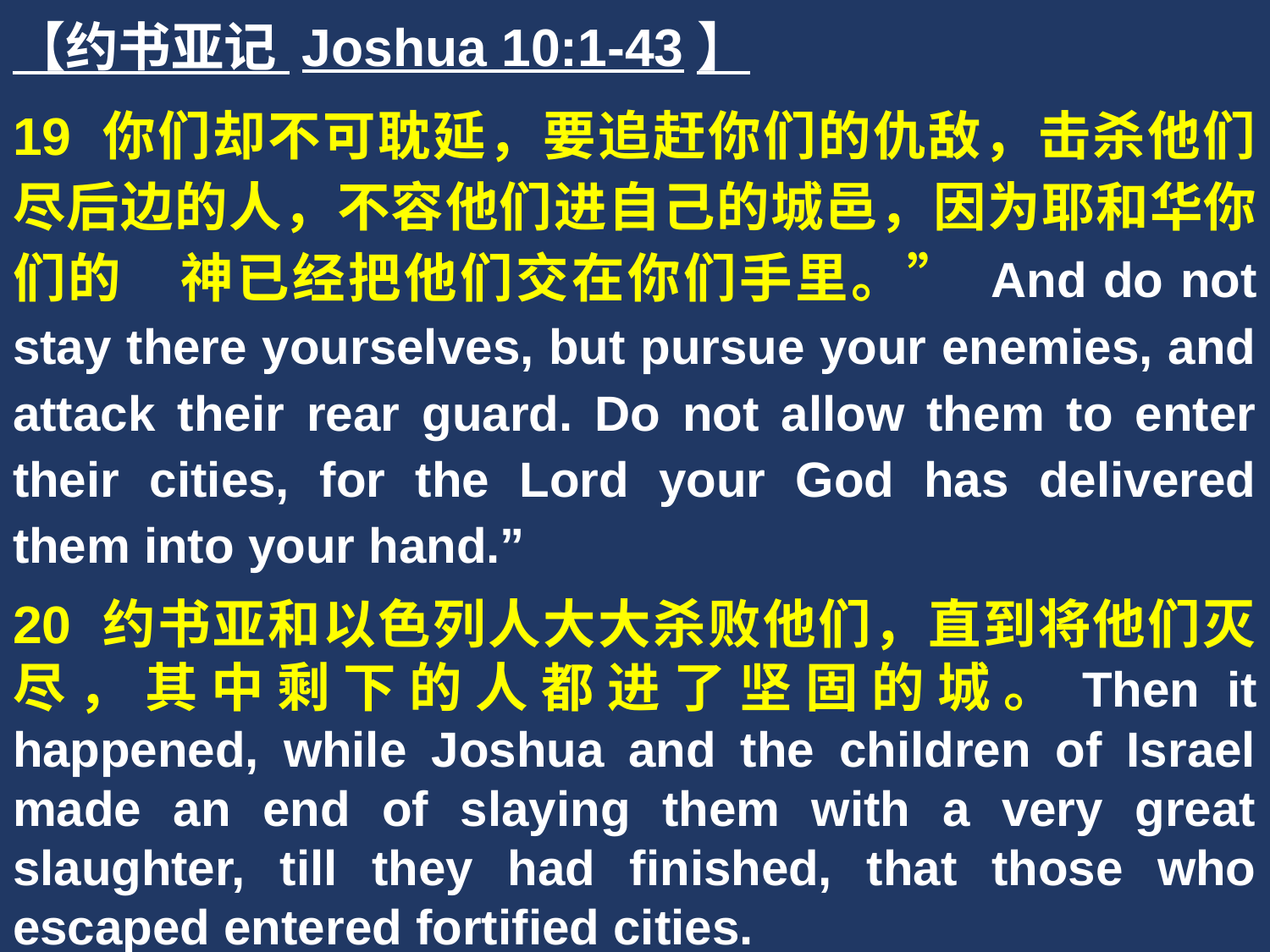

【约书亚记 Joshua 10:1-43】
19 你们却不可耽延，要追赶你们的仇敌，击杀他们尽后边的人，不容他们进自己的城邑，因为耶和华你们的　神已经把他们交在你们手里。” And do not stay there yourselves, but pursue your enemies, and attack their rear guard. Do not allow them to enter their cities, for the Lord your God has delivered them into your hand.”
20 约书亚和以色列人大大杀败他们，直到将他们灭尽，其中剩下的人都进了坚固的城。Then it happened, while Joshua and the children of Israel made an end of slaying them with a very great slaughter, till they had finished, that those who escaped entered fortified cities.